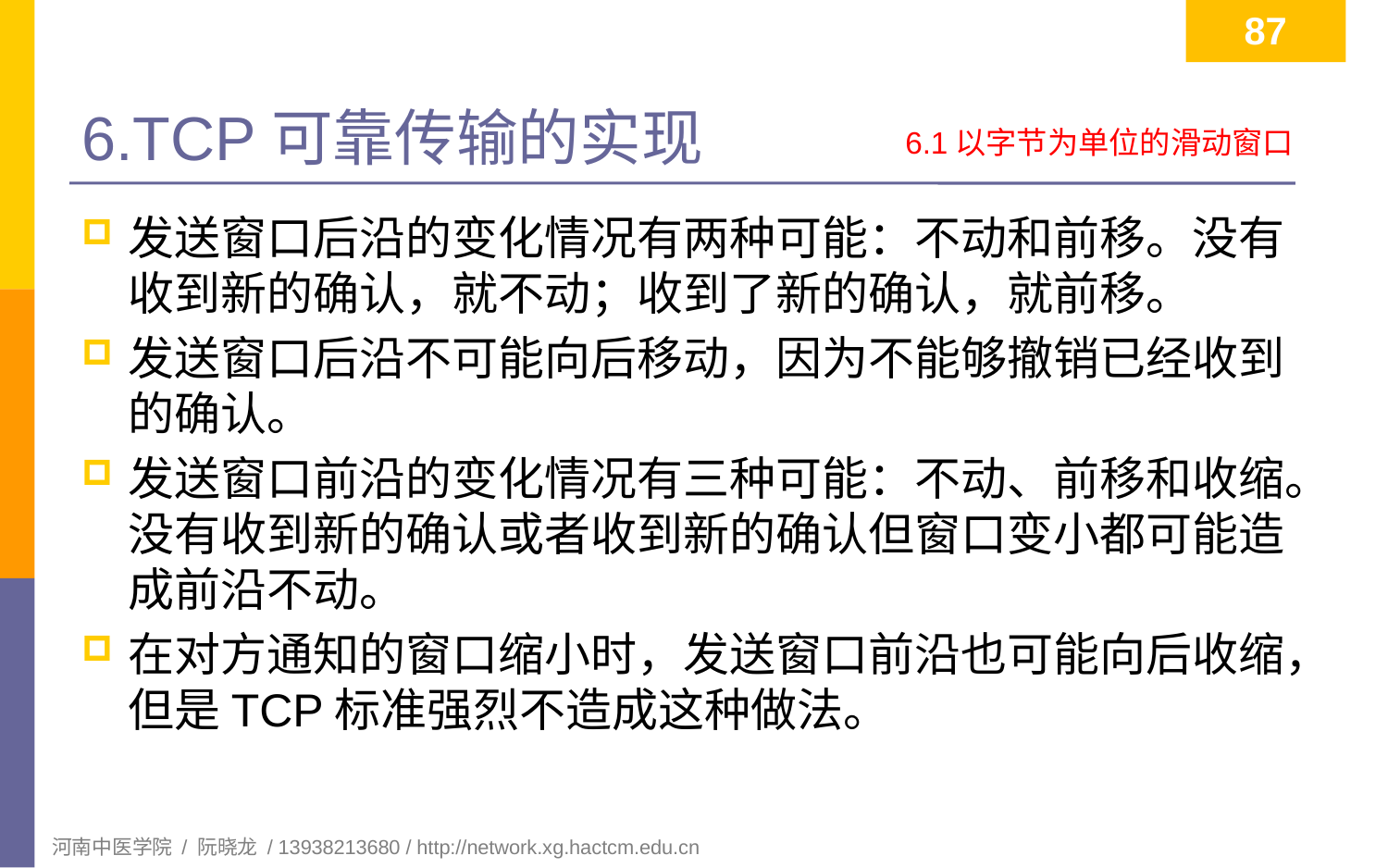

87
# 6.TCP可靠传输的实现
6.1以字节为单位的滑动窗口
发送窗口后沿的变化情况有两种可能：不动和前移。没有收到新的确认，就不动；收到了新的确认，就前移。
发送窗口后沿不可能向后移动，因为不能够撤销已经收到的确认。
发送窗口前沿的变化情况有三种可能：不动、前移和收缩。没有收到新的确认或者收到新的确认但窗口变小都可能造成前沿不动。
在对方通知的窗口缩小时，发送窗口前沿也可能向后收缩，但是TCP标准强烈不造成这种做法。